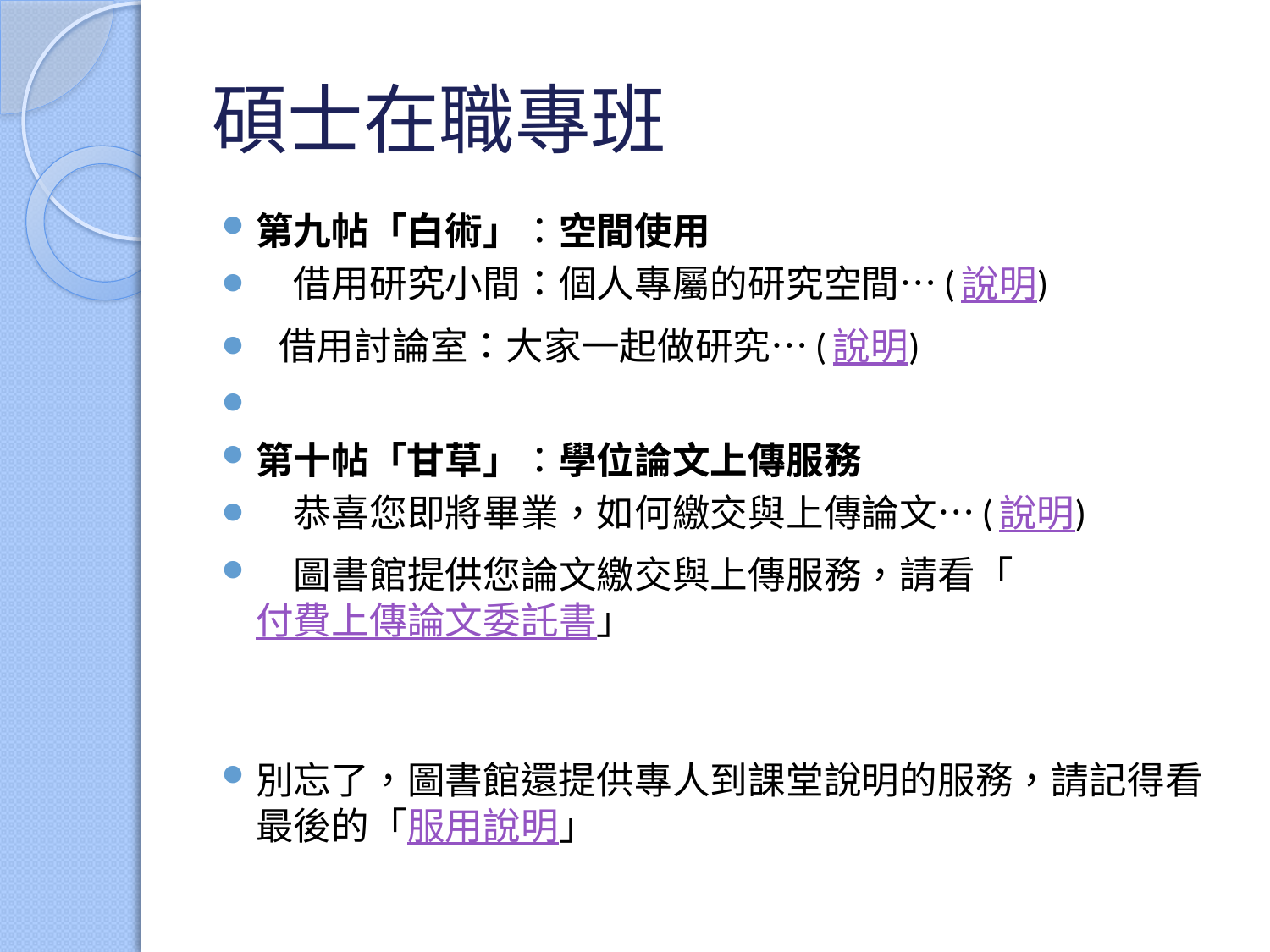

# 碩士在職專班
第九帖「白術」：空間使用
　借用研究小間：個人專屬的研究空間…(說明)
  借用討論室：大家一起做研究…(說明)

第十帖「甘草」：學位論文上傳服務
　恭喜您即將畢業，如何繳交與上傳論文…(說明)
　圖書館提供您論文繳交與上傳服務，請看「付費上傳論文委託書」

別忘了，圖書館還提供專人到課堂說明的服務，請記得看最後的「服用說明」